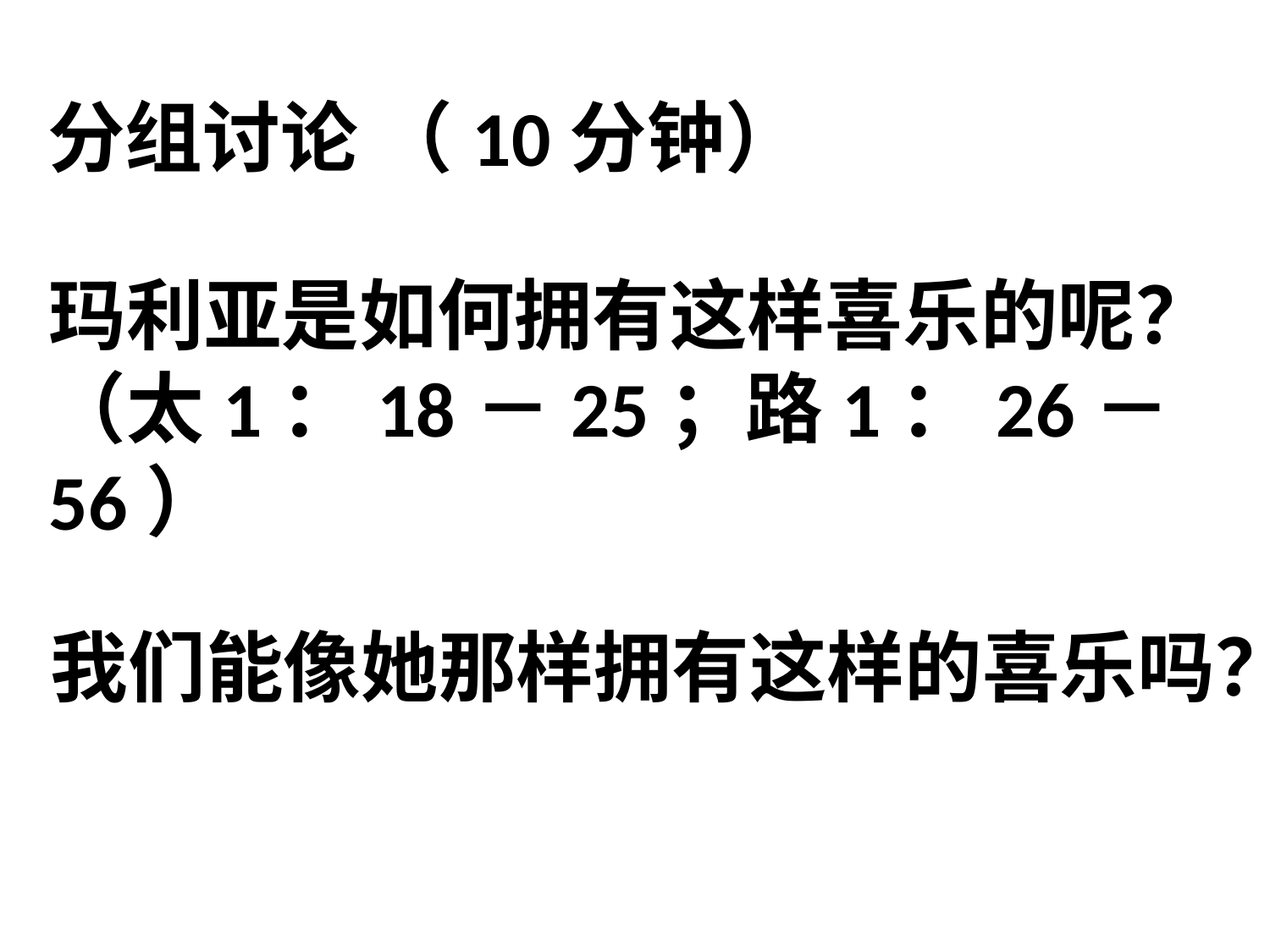

分组讨论 （10分钟）
# 玛利亚是如何拥有这样喜乐的呢？ （太1：18－25；路1：26－56）
我们能像她那样拥有这样的喜乐吗？